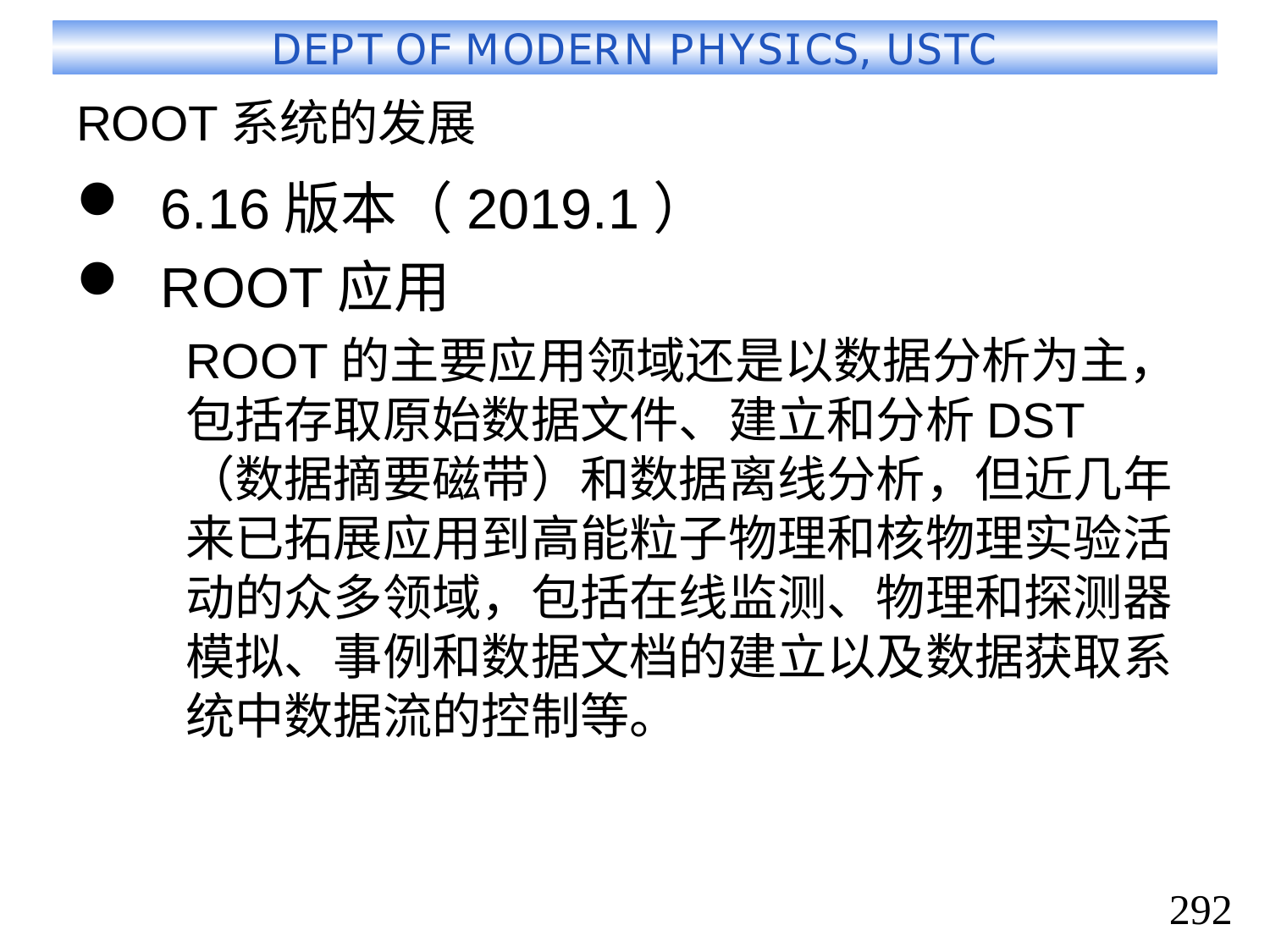

# ROOT系统的发展
6.16版本（2019.1）
ROOT应用
ROOT的主要应用领域还是以数据分析为主，包括存取原始数据文件、建立和分析DST（数据摘要磁带）和数据离线分析，但近几年来已拓展应用到高能粒子物理和核物理实验活动的众多领域，包括在线监测、物理和探测器模拟、事例和数据文档的建立以及数据获取系统中数据流的控制等。